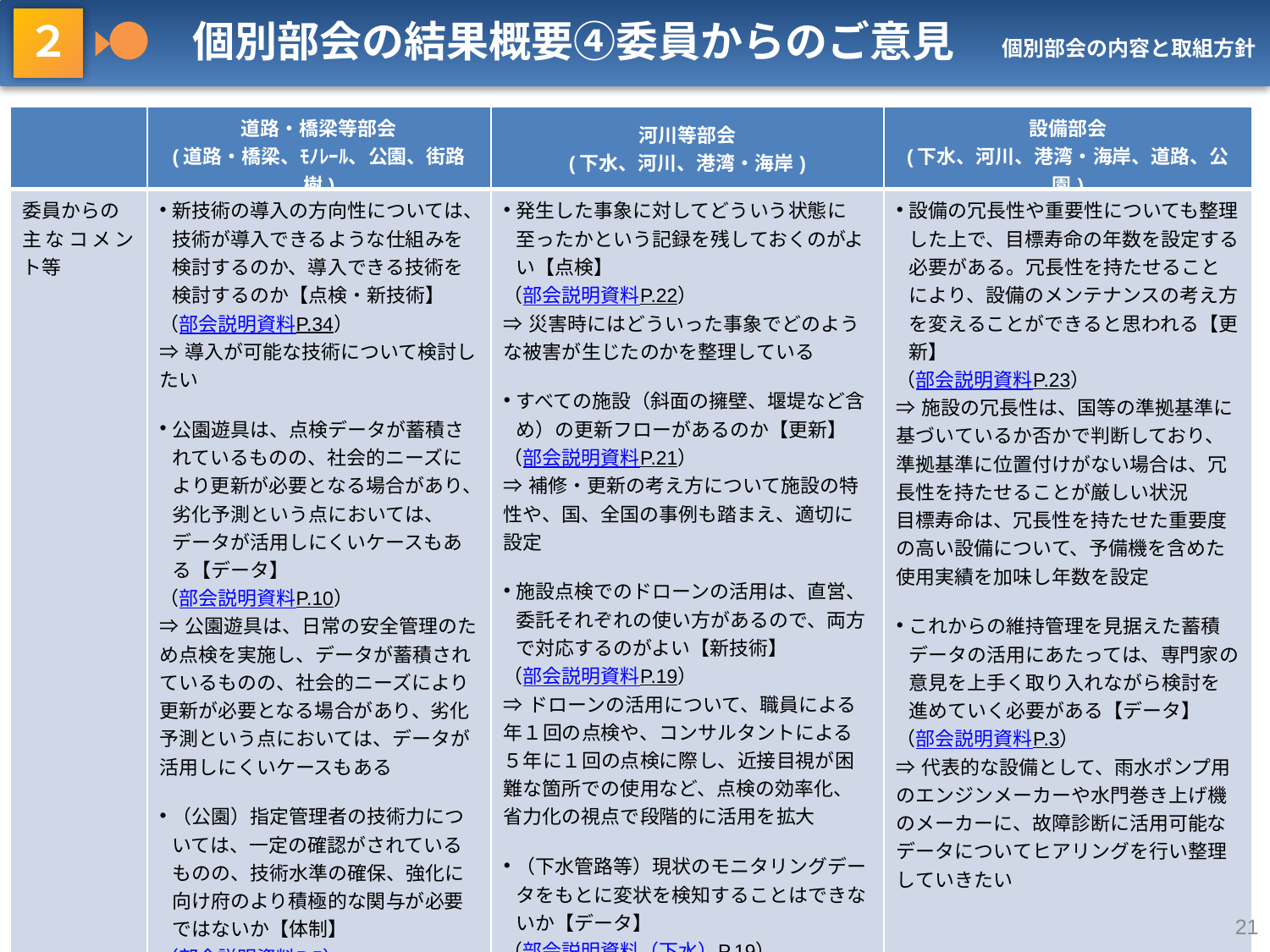

２    ●　個別部会の結果概要④委員からのご意見
個別部会の内容と取組方針

|  | 道路・橋梁等部会 (道路・橋梁、ﾓﾉﾚｰﾙ、公園、街路樹) | 河川等部会 (下水、河川、港湾・海岸) | 設備部会 (下水、河川、港湾・海岸、道路、公園) |
| --- | --- | --- | --- |
| 委員からの 主なコメント等 | 新技術の導入の方向性については、技術が導入できるような仕組みを検討するのか、導入できる技術を検討するのか【点検・新技術】 （部会説明資料P.34） ⇒導入が可能な技術について検討したい 公園遊具は、点検データが蓄積されているものの、社会的ニーズにより更新が必要となる場合があり、劣化予測という点においては、データが活用しにくいケースもある【データ】 （部会説明資料P.10） ⇒公園遊具は、日常の安全管理のため点検を実施し、データが蓄積されているものの、社会的ニーズにより更新が必要となる場合があり、劣化予測という点においては、データが活用しにくいケースもある （公園）指定管理者の技術力については、一定の確認がされているものの、技術水準の確保、強化に向け府のより積極的な関与が必要ではないか【体制】 （部会説明資料P.5） ⇒指定管理者は、公募時に資格要件を設け、一定の技術水準を確保することとしており、また、定期的に府職員による現場を踏まえた履行確認を実施している。 | 発生した事象に対してどういう状態に至ったかという記録を残しておくのがよい【点検】 （部会説明資料P.22） ⇒災害時にはどういった事象でどのような被害が生じたのかを整理している すべての施設（斜面の擁壁、堰堤など含め）の更新フローがあるのか【更新】 （部会説明資料P.21） ⇒補修・更新の考え方について施設の特性や、国、全国の事例も踏まえ、適切に設定 施設点検でのドローンの活用は、直営、委託それぞれの使い方があるので、両方で対応するのがよい【新技術】 （部会説明資料P.19） ⇒ドローンの活用について、職員による年１回の点検や、コンサルタントによる５年に１回の点検に際し、近接目視が困難な箇所での使用など、点検の効率化、省力化の視点で段階的に活用を拡大 （下水管路等）現状のモニタリングデータをもとに変状を検知することはできないか【データ】 （部会説明資料（下水）P.19） ⇒下水管は地下埋設管が多く、外観調査ができる箇所は水管橋部分などに限られる | 設備の冗長性や重要性についても整理した上で、目標寿命の年数を設定する必要がある。冗長性を持たせることにより、設備のメンテナンスの考え方を変えることができると思われる【更新】 （部会説明資料P.23） ⇒施設の冗長性は、国等の準拠基準に基づいているか否かで判断しており、準拠基準に位置付けがない場合は、冗長性を持たせることが厳しい状況 目標寿命は、冗長性を持たせた重要度の高い設備について、予備機を含めた使用実績を加味し年数を設定 これからの維持管理を見据えた蓄積データの活用にあたっては、専門家の意見を上手く取り入れながら検討を進めていく必要がある【データ】 （部会説明資料P.3） ⇒代表的な設備として、雨水ポンプ用のエンジンメーカーや水門巻き上げ機のメーカーに、故障診断に活用可能なデータについてヒアリングを行い整理していきたい |
21